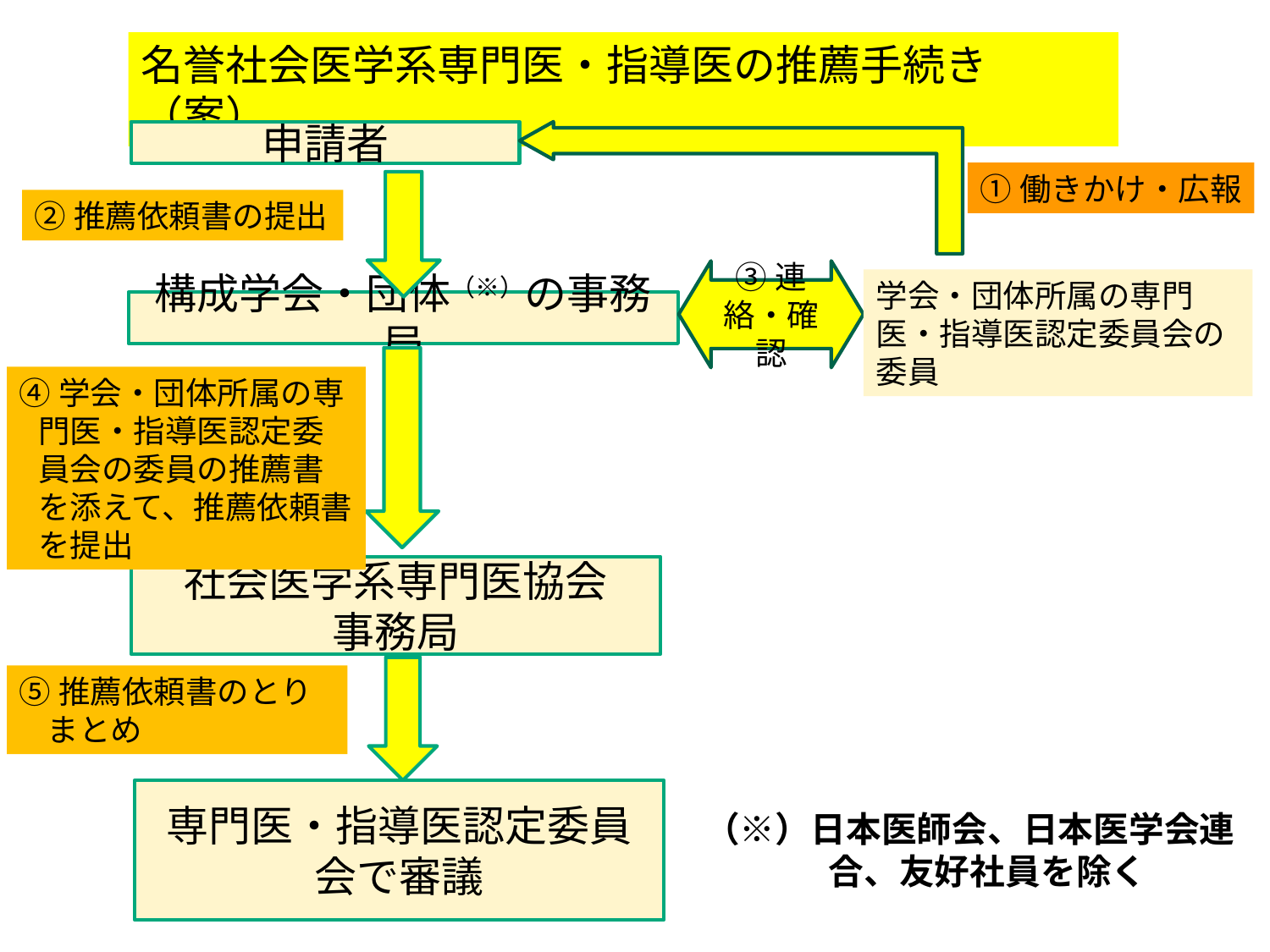

名誉社会医学系専門医・指導医の推薦手続き（案）
申請者
①働きかけ・広報

②推薦依頼書の提出
③連絡・確認
学会・団体所属の専門医・指導医認定委員会の委員
構成学会・団体（※）の事務局

④学会・団体所属の専門医・指導医認定委員会の委員の推薦書を添えて、推薦依頼書を提出
社会医学系専門医協会
事務局

⑤推薦依頼書のとりまとめ
専門医・指導医認定委員会で審議
（※）日本医師会、日本医学会連合、友好社員を除く